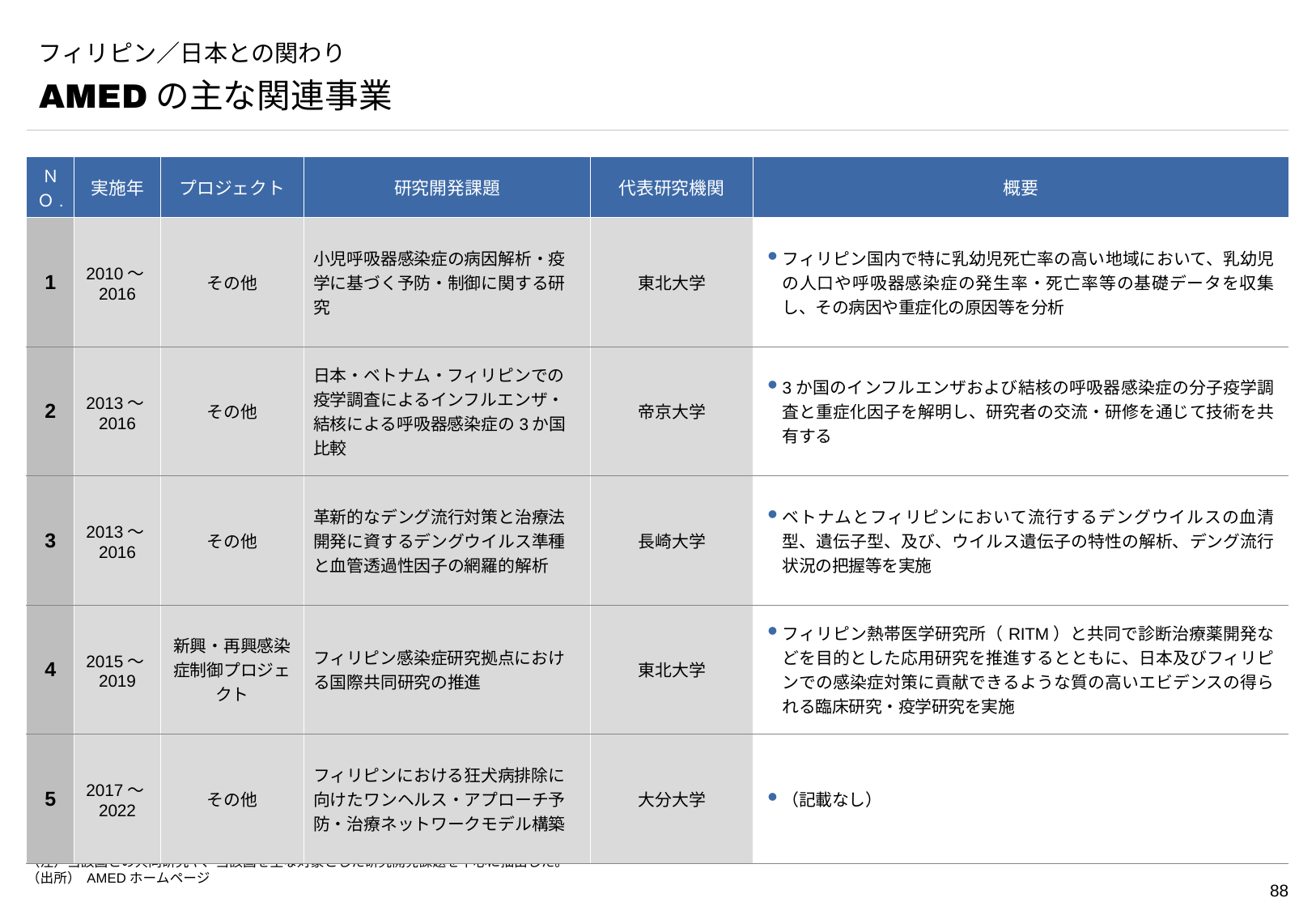

# フィリピン／日本との関わり
AMEDの主な関連事業
| ＮＯ. | 実施年 | プロジェクト | 研究開発課題 | 代表研究機関 | 概要 |
| --- | --- | --- | --- | --- | --- |
| 1 | 2010～2016 | その他 | 小児呼吸器感染症の病因解析・疫学に基づく予防・制御に関する研究 | 東北大学 | フィリピン国内で特に乳幼児死亡率の高い地域において、乳幼児の人口や呼吸器感染症の発生率・死亡率等の基礎データを収集し、その病因や重症化の原因等を分析 |
| 2 | 2013～2016 | その他 | 日本・ベトナム・フィリピンでの疫学調査によるインフルエンザ・結核による呼吸器感染症の3か国比較 | 帝京大学 | 3か国のインフルエンザおよび結核の呼吸器感染症の分子疫学調査と重症化因子を解明し、研究者の交流・研修を通じて技術を共有する |
| 3 | 2013～2016 | その他 | 革新的なデング流行対策と治療法開発に資するデングウイルス準種と血管透過性因子の網羅的解析 | 長崎大学 | ベトナムとフィリピンにおいて流行するデングウイルスの血清型、遺伝子型、及び、ウイルス遺伝子の特性の解析、デング流行状況の把握等を実施 |
| 4 | 2015～2019 | 新興・再興感染症制御プロジェクト | フィリピン感染症研究拠点における国際共同研究の推進 | 東北大学 | フィリピン熱帯医学研究所（RITM）と共同で診断治療薬開発などを目的とした応用研究を推進するとともに、日本及びフィリピンでの感染症対策に貢献できるような質の高いエビデンスの得られる臨床研究・疫学研究を実施 |
| 5 | 2017～2022 | その他 | フィリピンにおける狂犬病排除に向けたワンヘルス・アプローチ予防・治療ネットワークモデル構築 | 大分大学 | （記載なし） |
（注）当該国との共同研究や、当該国を主な対象とした研究開発課題を中心に抽出した。
（出所） AMEDホームページ